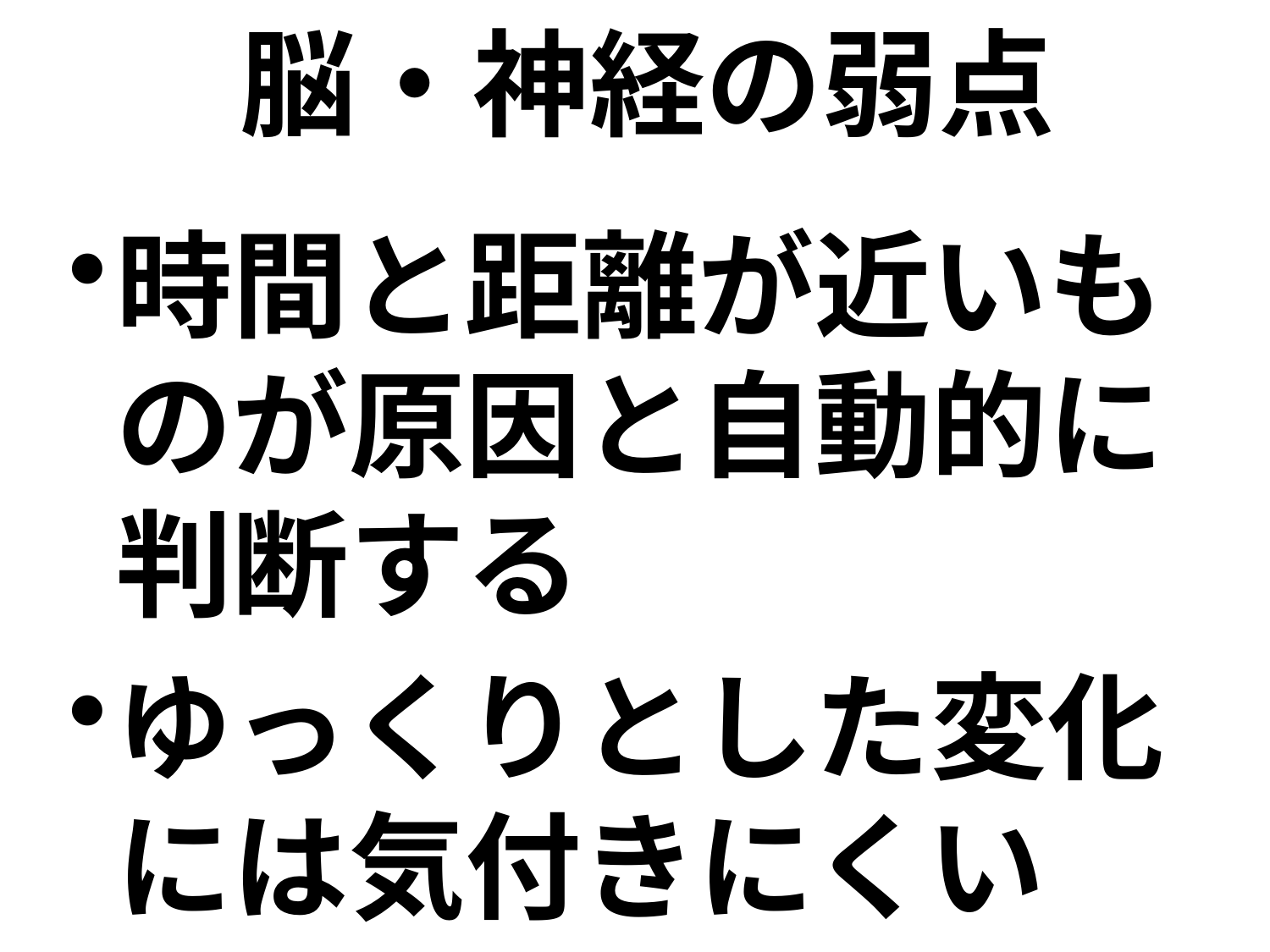

# 脳・神経の弱点
時間と距離が近いものが原因と自動的に判断する
ゆっくりとした変化には気付きにくい